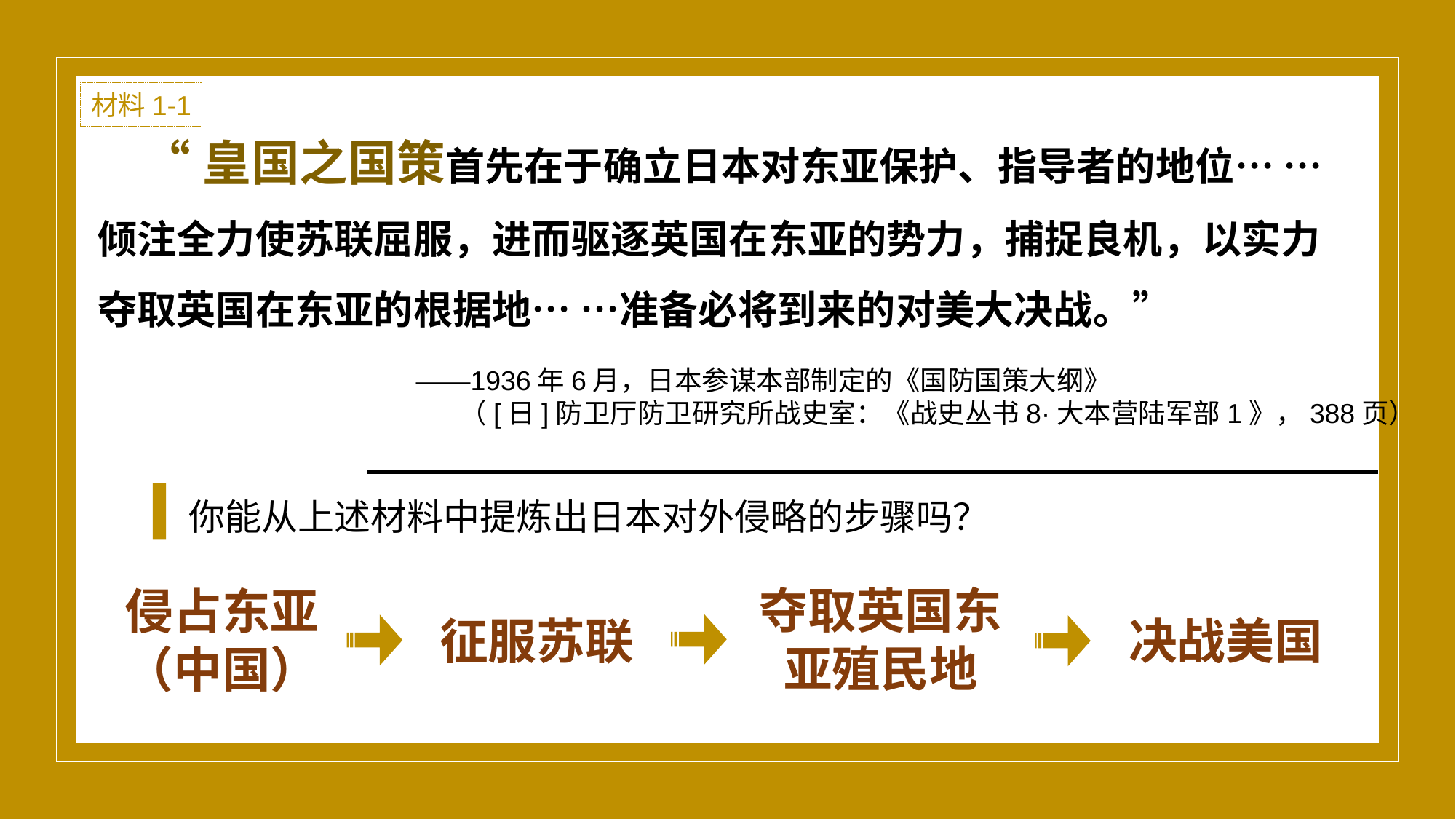

材料1-1
     “皇国之国策首先在于确立日本对东亚保护、指导者的地位… …倾注全力使苏联屈服，进而驱逐英国在东亚的势力，捕捉良机，以实力夺取英国在东亚的根据地… …准备必将到来的对美大决战。”
——1936年6月，日本参谋本部制定的《国防国策大纲》
      （[日]防卫厅防卫研究所战史室：《战史丛书8·大本营陆军部1》，388页）

你能从上述材料中提炼出日本对外侵略的步骤吗？

夺取英国东亚殖民地
侵占东亚（中国）
征服苏联
决战美国